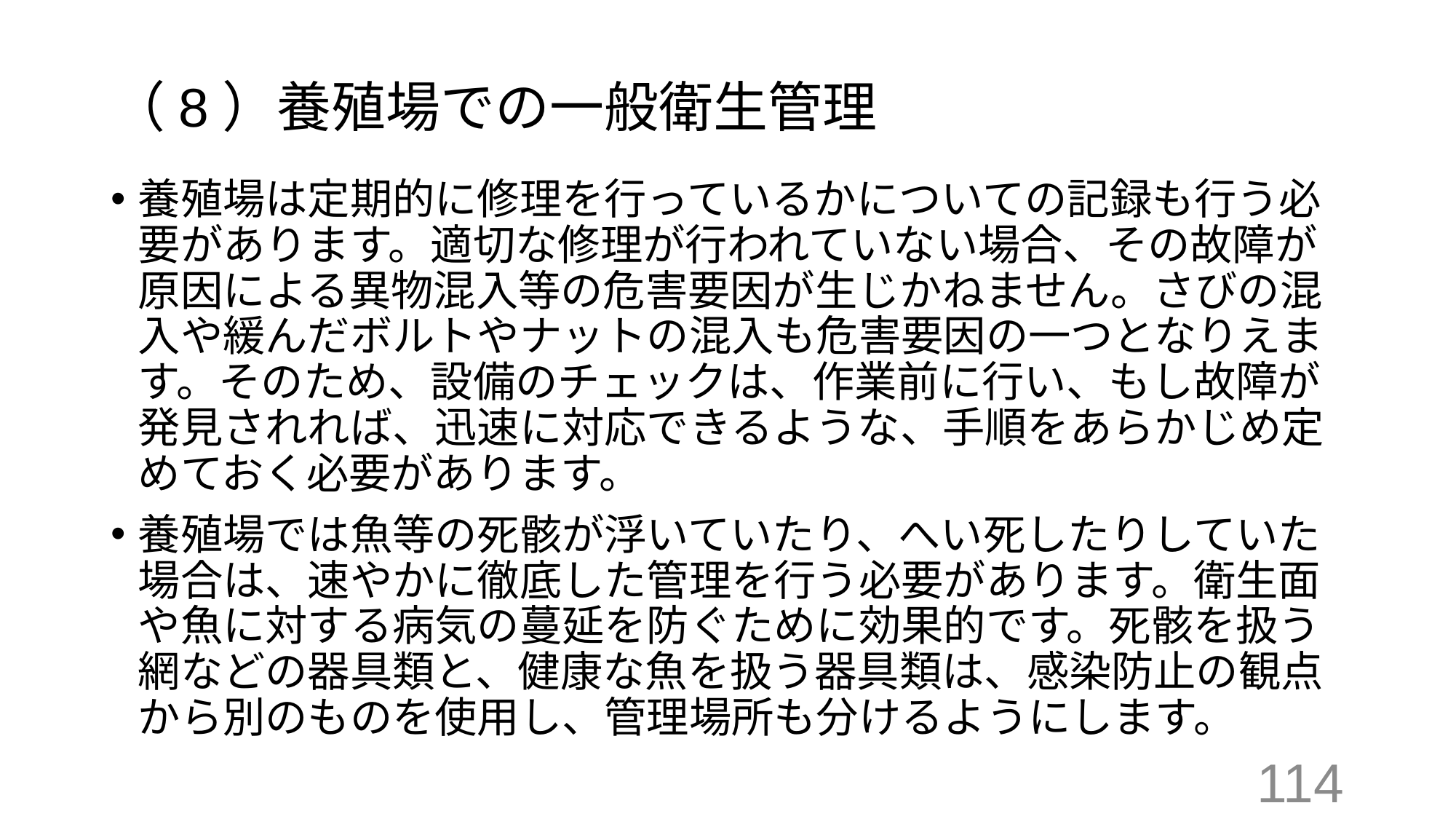

# （8）養殖場での一般衛生管理
養殖場は定期的に修理を行っているかについての記録も行う必要があります。適切な修理が行われていない場合、その故障が原因による異物混入等の危害要因が生じかねません。さびの混入や緩んだボルトやナットの混入も危害要因の一つとなりえます。そのため、設備のチェックは、作業前に行い、もし故障が発見されれば、迅速に対応できるような、手順をあらかじめ定めておく必要があります。
養殖場では魚等の死骸が浮いていたり、へい死したりしていた場合は、速やかに徹底した管理を行う必要があります。衛生面や魚に対する病気の蔓延を防ぐために効果的です。死骸を扱う網などの器具類と、健康な魚を扱う器具類は、感染防止の観点から別のものを使用し、管理場所も分けるようにします。

114